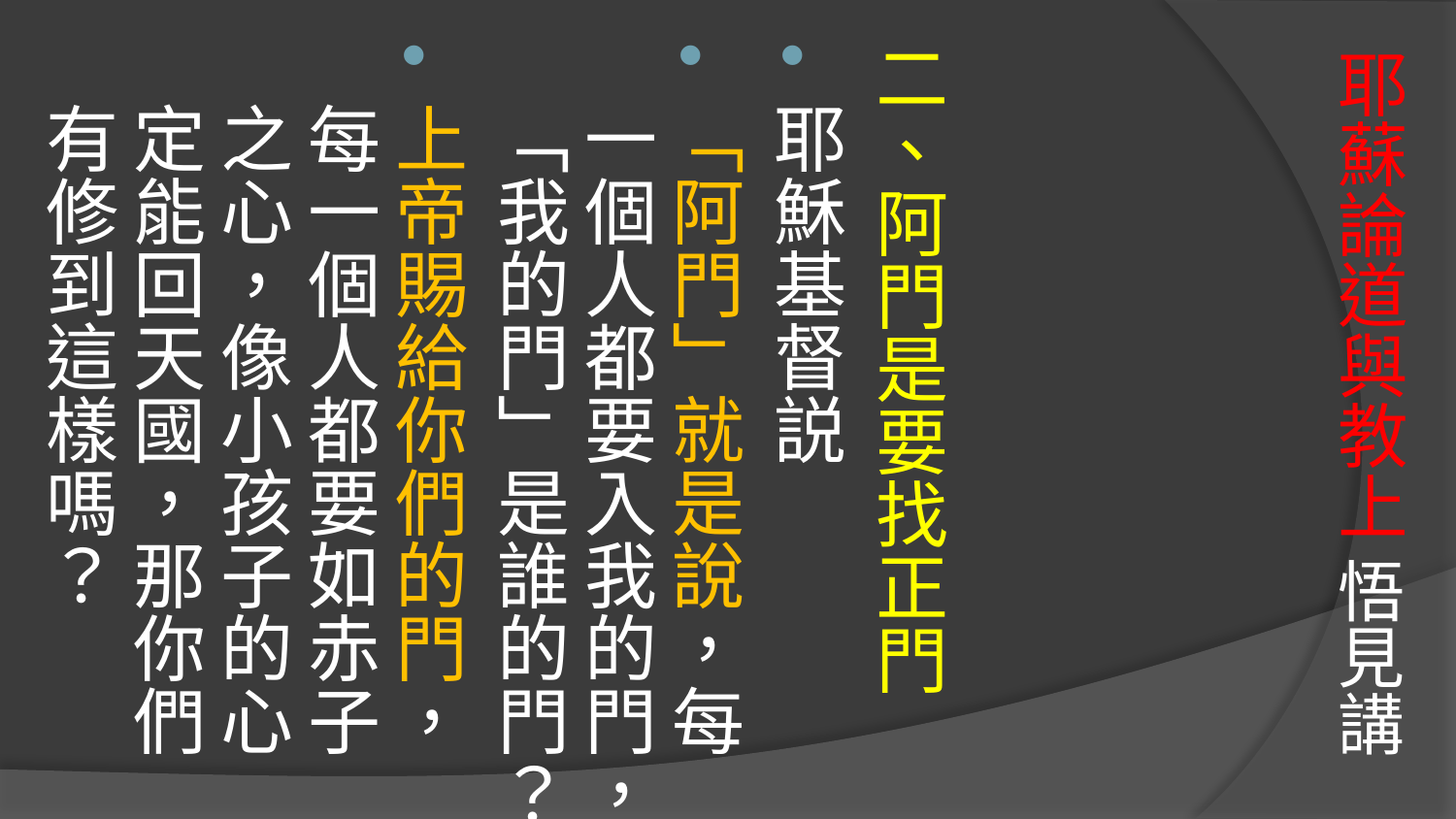

# 耶蘇論道與教上 悟見講
二、阿門是要找正門
耶穌基督説
「阿門」就是說，每一個人都要入我的門，「我的門」是誰的門？
上帝賜給你們的門，每一個人都要如赤子之心，像小孩子的心定能回天國，那你們有修到這樣嗎？